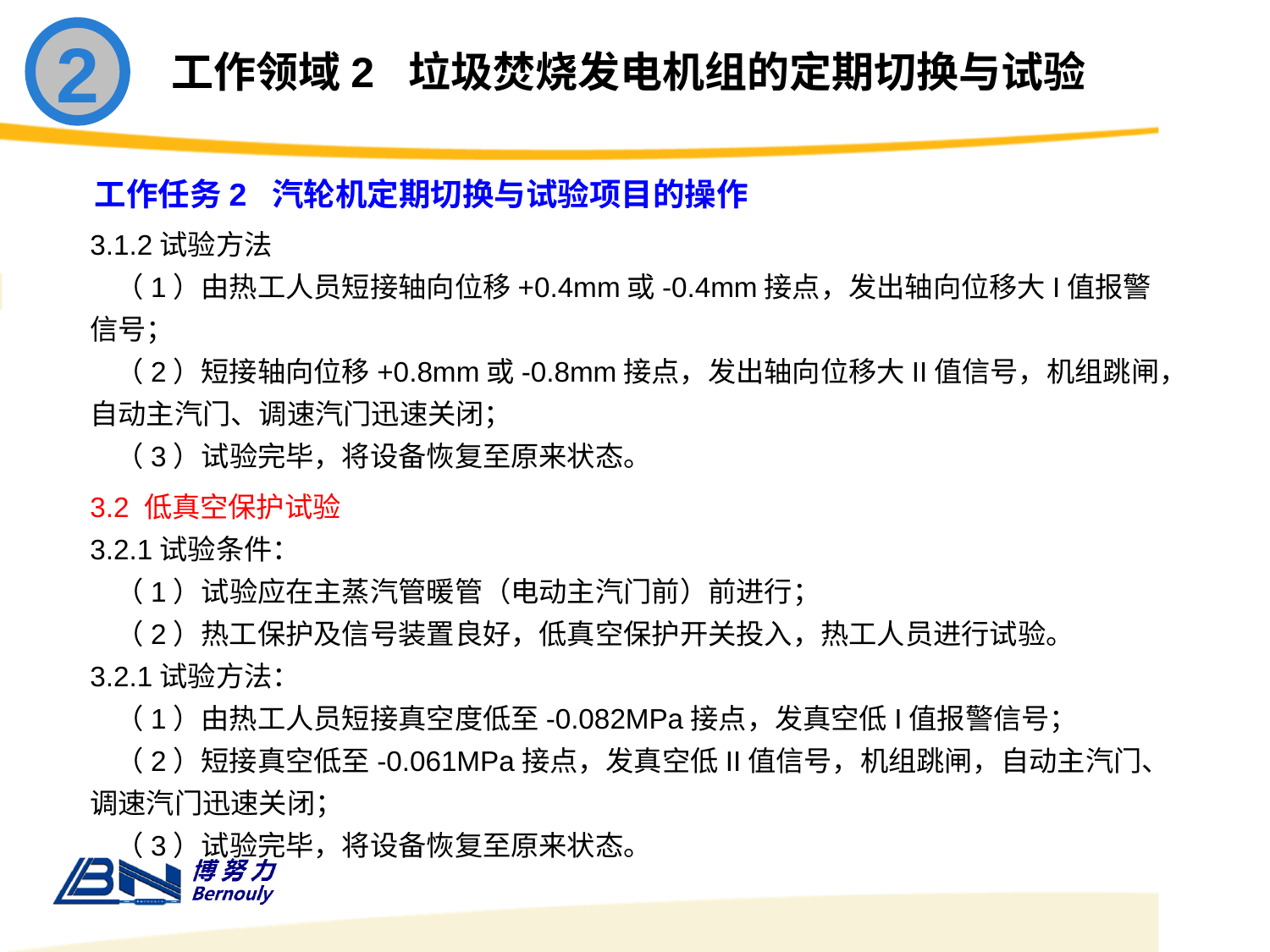

2
工作领域2  垃圾焚烧发电机组的定期切换与试验
工作任务2  汽轮机定期切换与试验项目的操作
3.1.2试验方法
   （1）由热工人员短接轴向位移+0.4mm或-0.4mm接点，发出轴向位移大I值报警信号；
   （2）短接轴向位移+0.8mm或-0.8mm接点，发出轴向位移大II值信号，机组跳闸，自动主汽门、调速汽门迅速关闭；
   （3）试验完毕，将设备恢复至原来状态。
3.2 低真空保护试验
3.2.1试验条件：
   （1）试验应在主蒸汽管暖管（电动主汽门前）前进行；
   （2）热工保护及信号装置良好，低真空保护开关投入，热工人员进行试验。
3.2.1试验方法：
   （1）由热工人员短接真空度低至-0.082MPa接点，发真空低I值报警信号；
   （2）短接真空低至-0.061MPa接点，发真空低II值信号，机组跳闸，自动主汽门、调速汽门迅速关闭；
   （3）试验完毕，将设备恢复至原来状态。